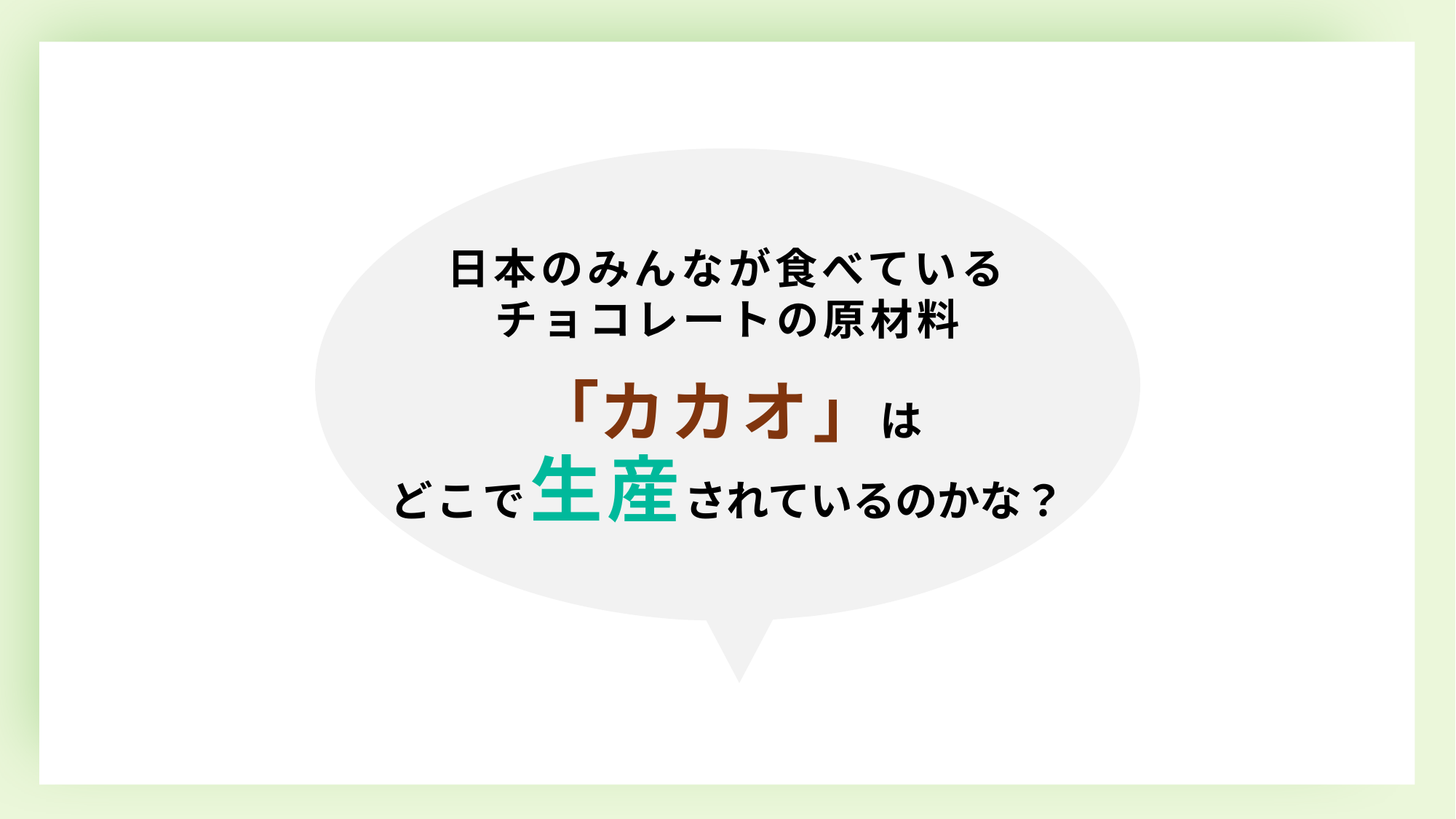

日本のみんなが食べている
チョコレートの原材料
「カカオ」は
どこで生産されているのかな？